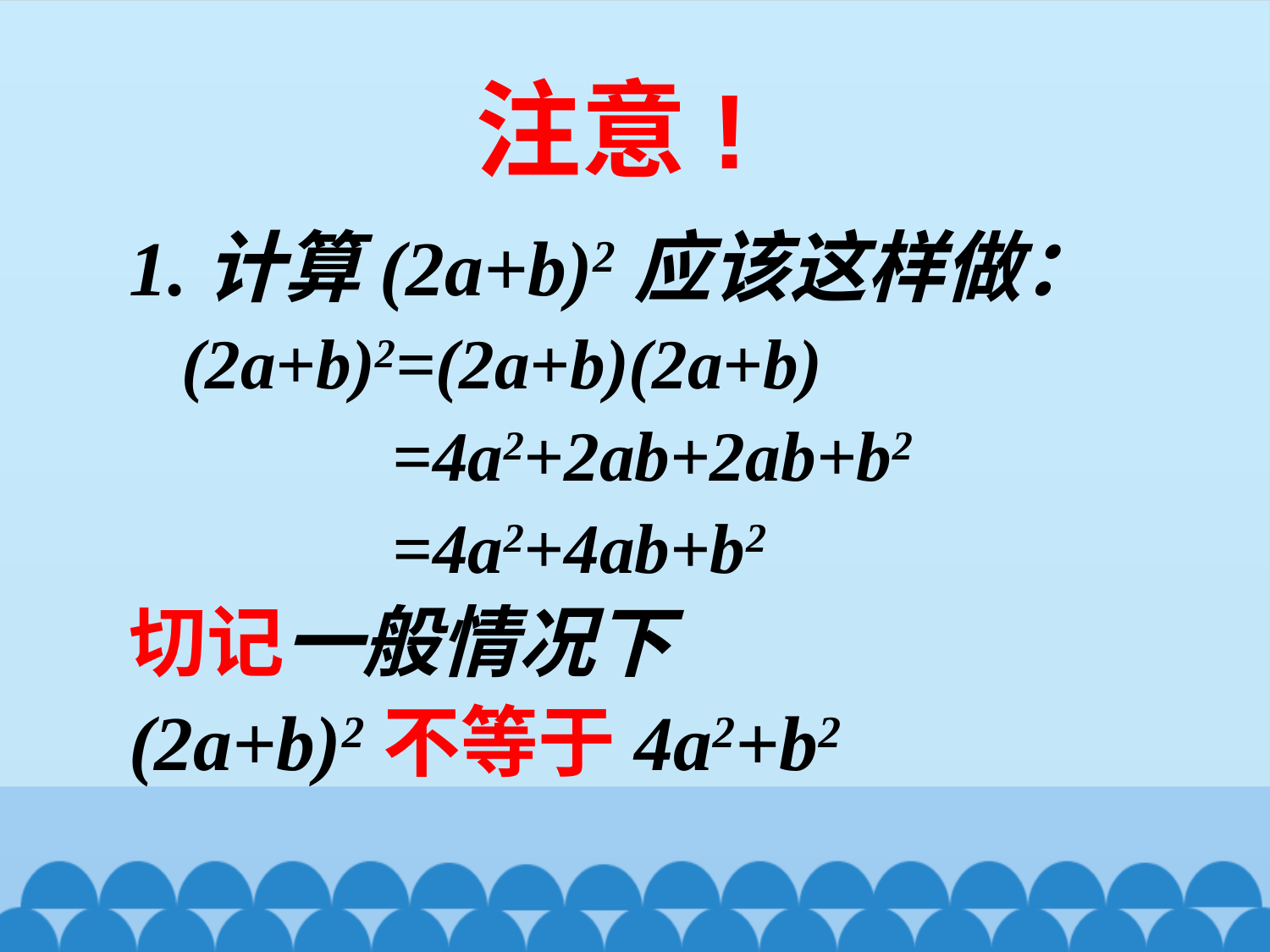

# 注意!
1.计算(2a+b)2应该这样做：
   (2a+b)2=(2a+b)(2a+b)
               =4a2+2ab+2ab+b2
               =4a2+4ab+b2
切记一般情况下
(2a+b)2不等于4a2+b2